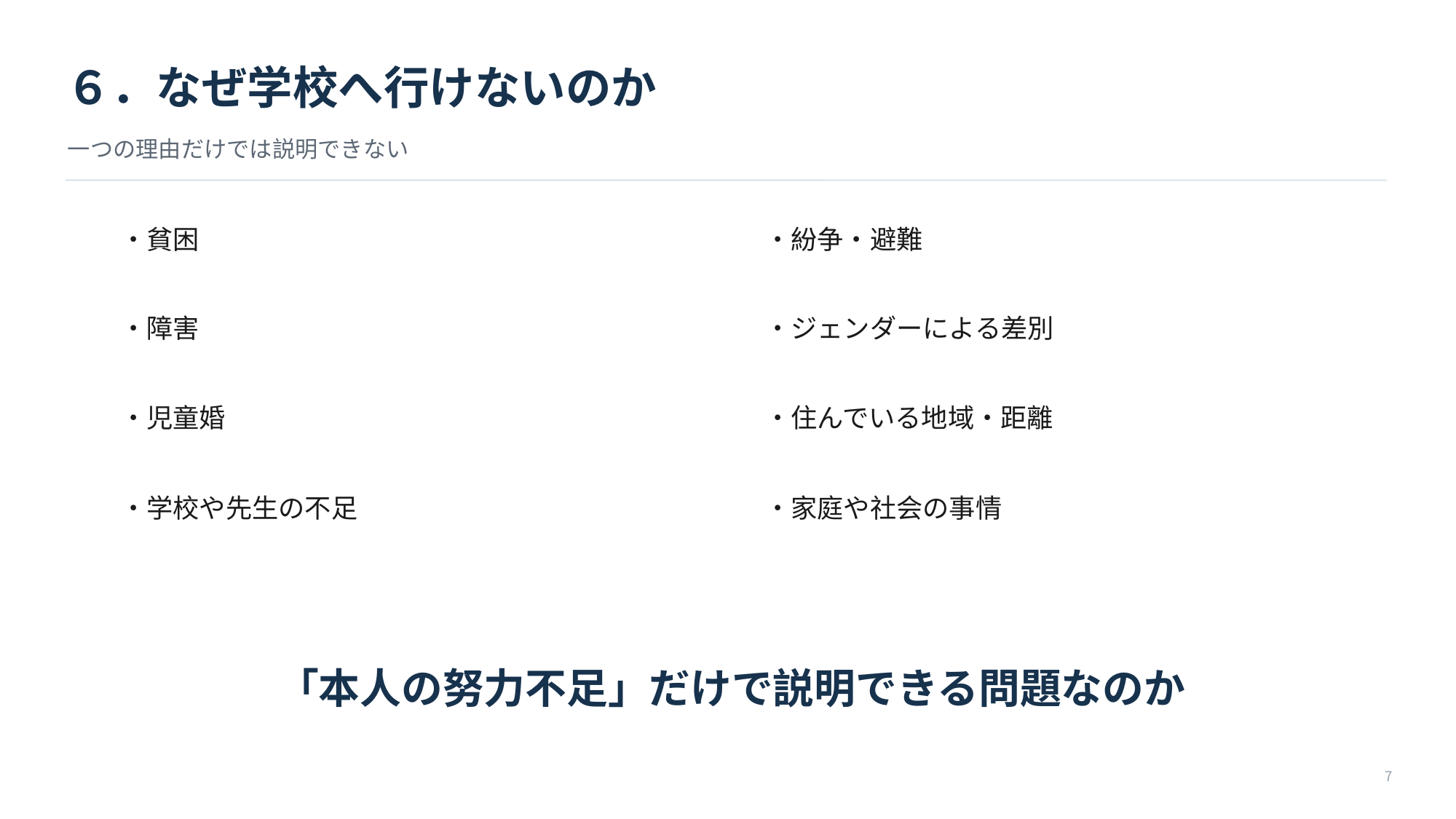

６．なぜ学校へ行けないのか
一つの理由だけでは説明できない

・貧困
・紛争・避難
・障害
・ジェンダーによる差別
・児童婚
・住んでいる地域・距離
・学校や先生の不足
・家庭や社会の事情
「本人の努力不足」だけで説明できる問題なのか
7